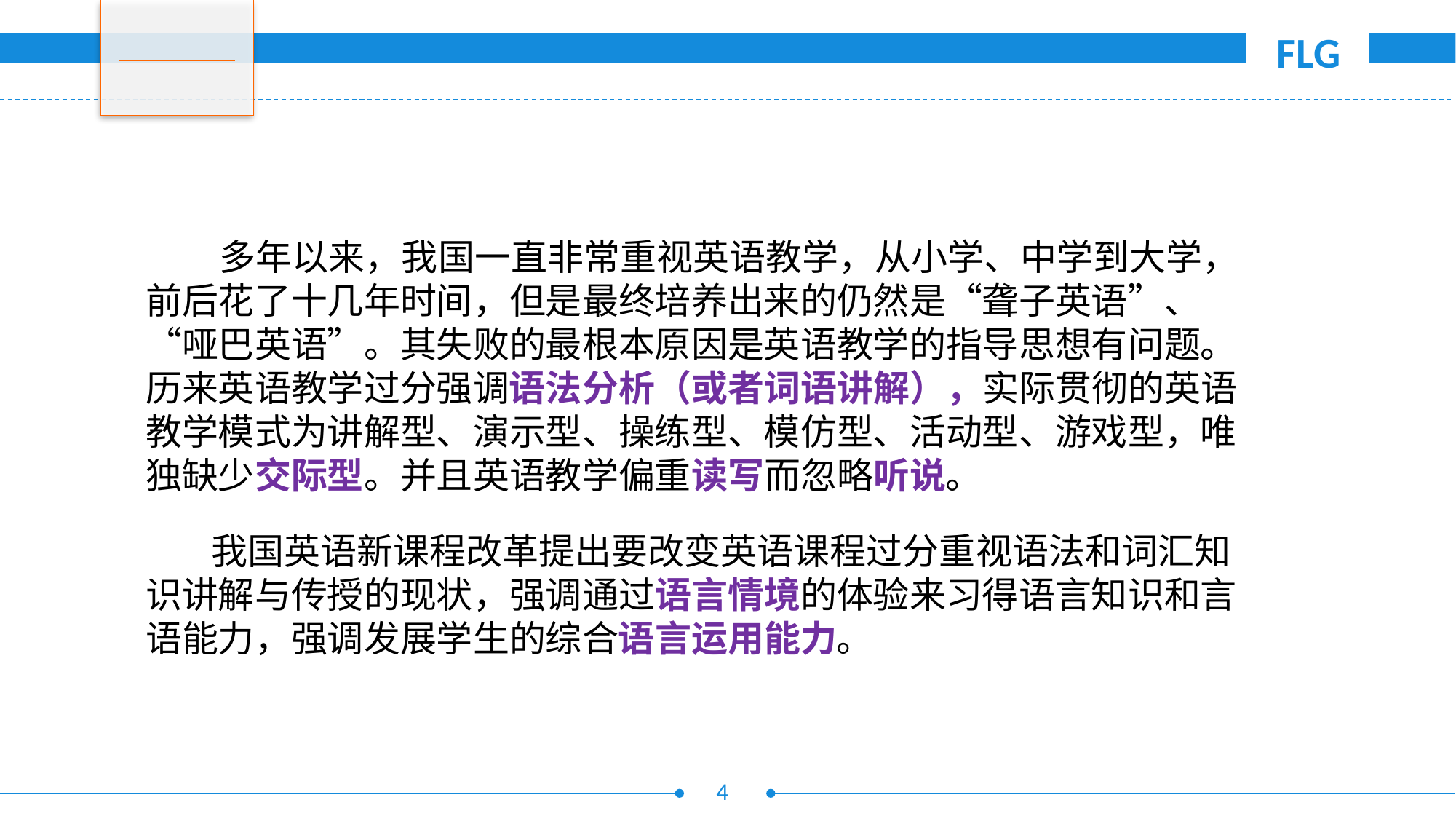

多年以来，我国一直非常重视英语教学，从小学、中学到大学，前后花了十几年时间，但是最终培养出来的仍然是“聋子英语”、“哑巴英语”。其失败的最根本原因是英语教学的指导思想有问题。历来英语教学过分强调语法分析（或者词语讲解），实际贯彻的英语教学模式为讲解型、演示型、操练型、模仿型、活动型、游戏型，唯独缺少交际型。并且英语教学偏重读写而忽略听说。
       我国英语新课程改革提出要改变英语课程过分重视语法和词汇知识讲解与传授的现状，强调通过语言情境的体验来习得语言知识和言语能力，强调发展学生的综合语言运用能力。